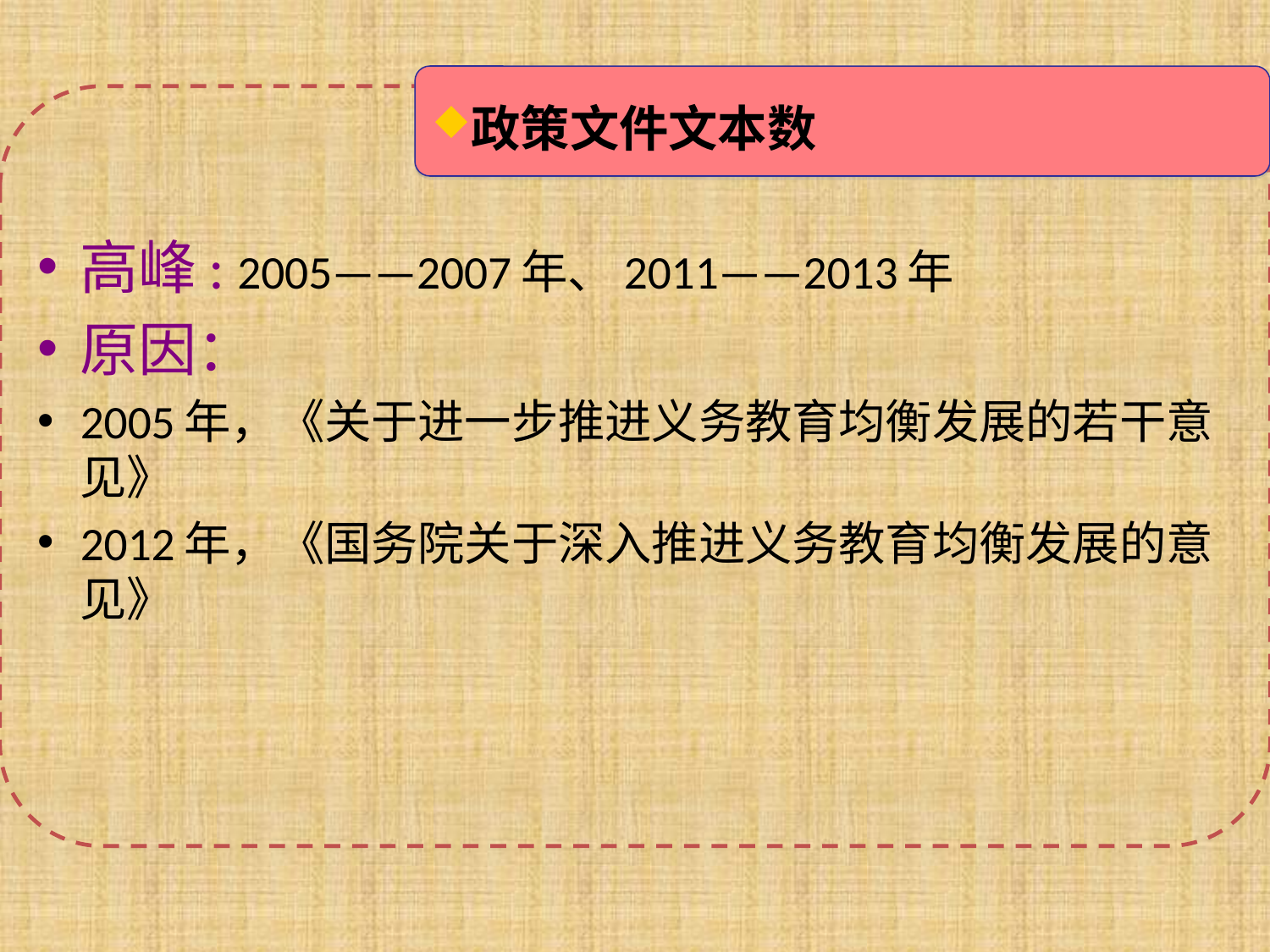

政策文件文本数

高峰: 2005——2007年、2011——2013年
原因：
2005年，《关于进一步推进义务教育均衡发展的若干意见》
2012年，《国务院关于深入推进义务教育均衡发展的意见》